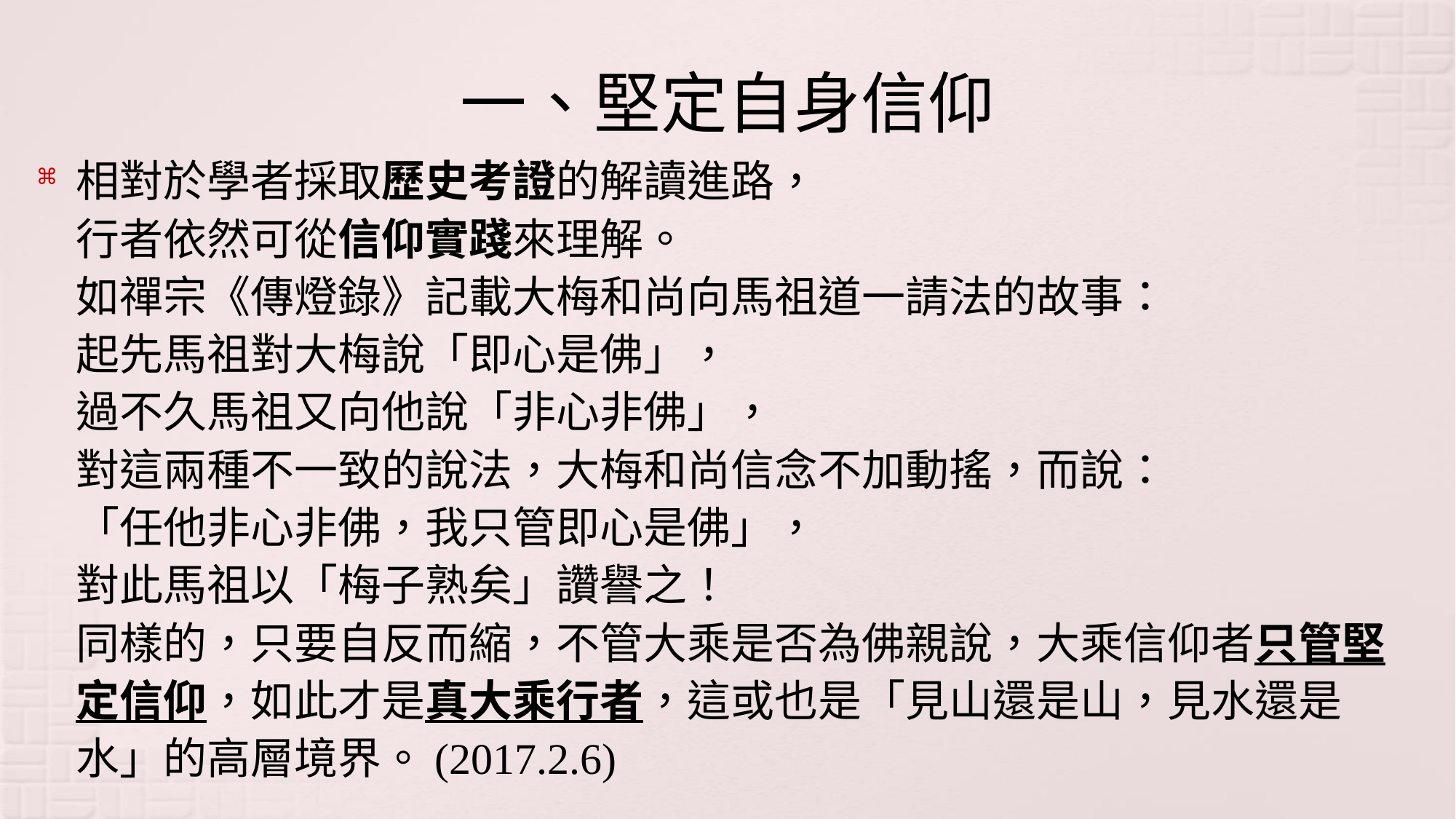

# 一、堅定自身信仰
相對於學者採取歷史考證的解讀進路，
行者依然可從信仰實踐來理解。
如禪宗《傳燈錄》記載大梅和尚向馬祖道一請法的故事：
起先馬祖對大梅說「即心是佛」，
過不久馬祖又向他說「非心非佛」，
對這兩種不一致的說法，大梅和尚信念不加動搖，而說：
「任他非心非佛，我只管即心是佛」，
對此馬祖以「梅子熟矣」讚譽之！
同樣的，只要自反而縮，不管大乘是否為佛親說，大乘信仰者只管堅定信仰，如此才是真大乘行者，這或也是「見山還是山，見水還是水」的高層境界。(2017.2.6)